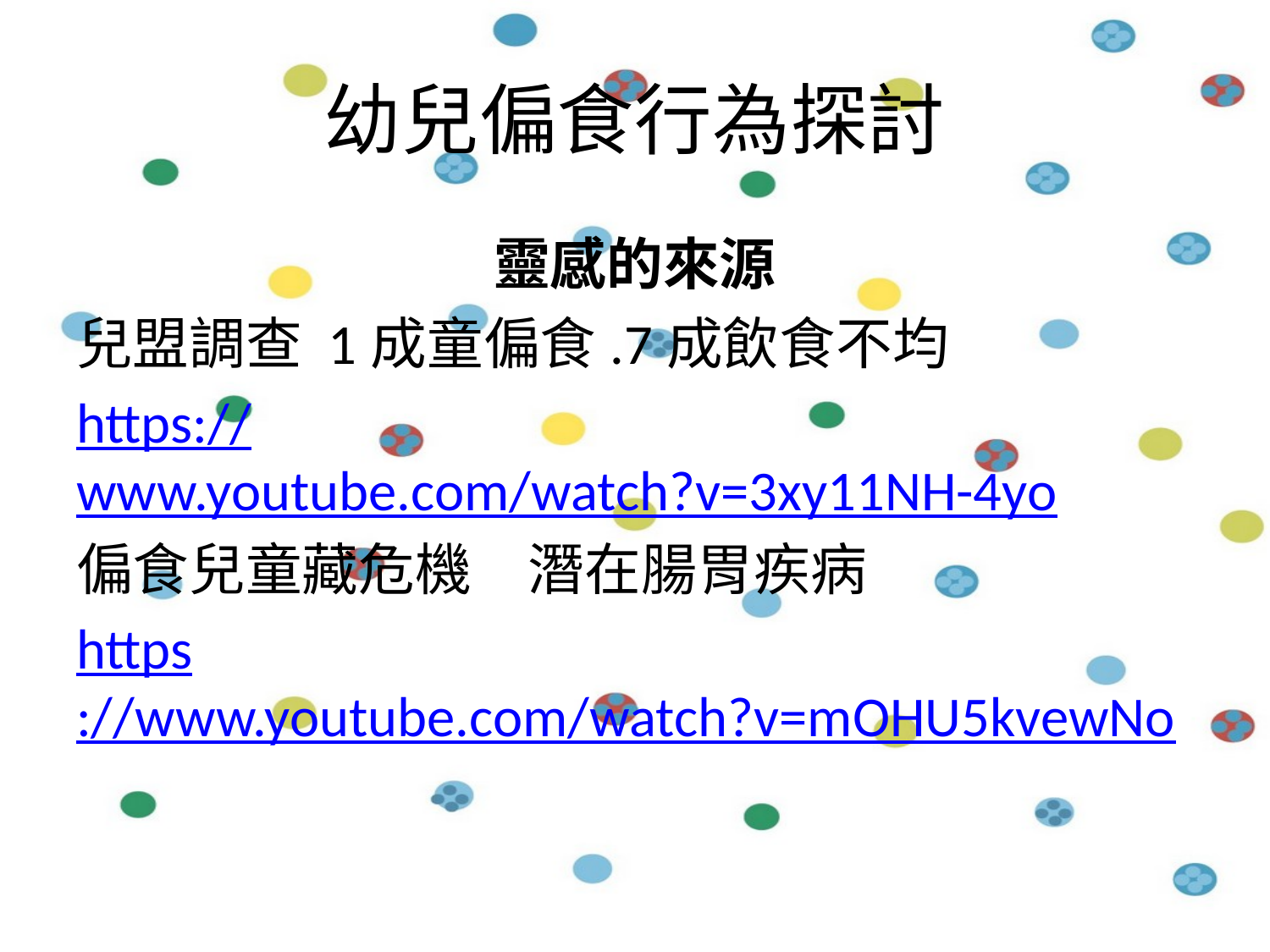

# 幼兒偏食行為探討
靈感的來源
兒盟調查 1成童偏食.7成飲食不均
https://www.youtube.com/watch?v=3xy11NH-4yo
偏食兒童藏危機　潛在腸胃疾病
https://www.youtube.com/watch?v=mOHU5kvewNo